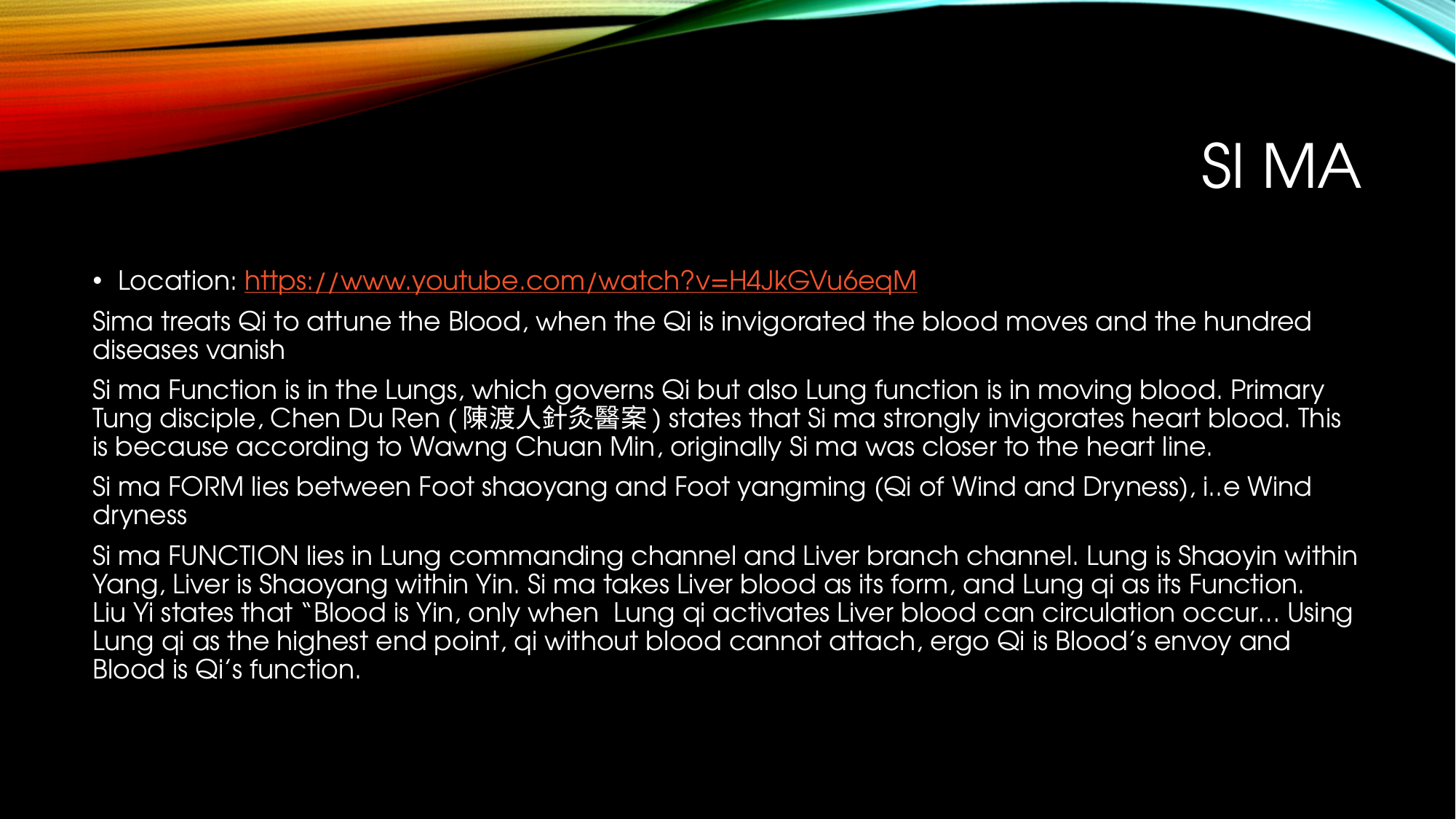

# Si ma
Location: https://www.youtube.com/watch?v=H4JkGVu6eqM
Sima treats Qi to attune the Blood, when the Qi is invigorated the blood moves and the hundred diseases vanish
Si ma Function is in the Lungs, which governs Qi but also Lung function is in moving blood. Primary Tung disciple, Chen Du Ren (陳渡人針灸醫案) states that Si ma strongly invigorates heart blood. This is because according to Wawng Chuan Min, originally Si ma was closer to the heart line.
Si ma FORM lies between Foot shaoyang and Foot yangming (Qi of Wind and Dryness), i..e Wind dryness
Si ma FUNCTION lies in Lung commanding channel and Liver branch channel. Lung is Shaoyin within Yang, Liver is Shaoyang within Yin. Si ma takes Liver blood as its form, and Lung qi as its Function.
Liu Yi states that “Blood is Yin, only when  Lung qi activates Liver blood can circulation occur… Using Lung qi as the highest end point, qi without blood cannot attach, ergo Qi is Blood’s envoy and Blood is Qi’s function.